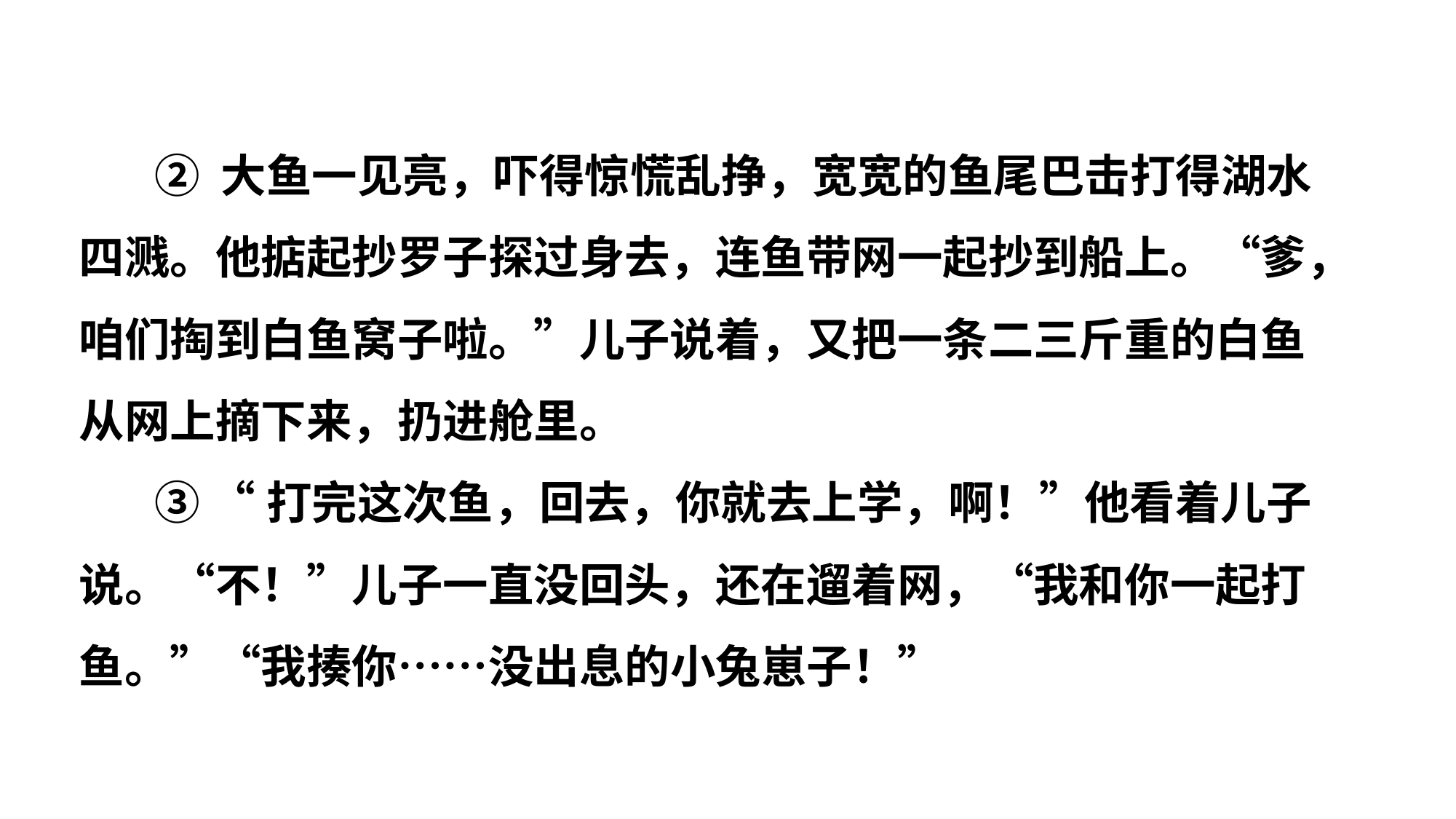

② 大鱼一见亮，吓得惊慌乱挣，宽宽的鱼尾巴击打得湖水四溅。他掂起抄罗子探过身去，连鱼带网一起抄到船上。“爹，咱们掏到白鱼窝子啦。”儿子说着，又把一条二三斤重的白鱼从网上摘下来，扔进舱里。
③ “打完这次鱼，回去，你就去上学，啊！”他看着儿子说。“不！”儿子一直没回头，还在遛着网，“我和你一起打鱼。”“我揍你……没出息的小兔崽子！”